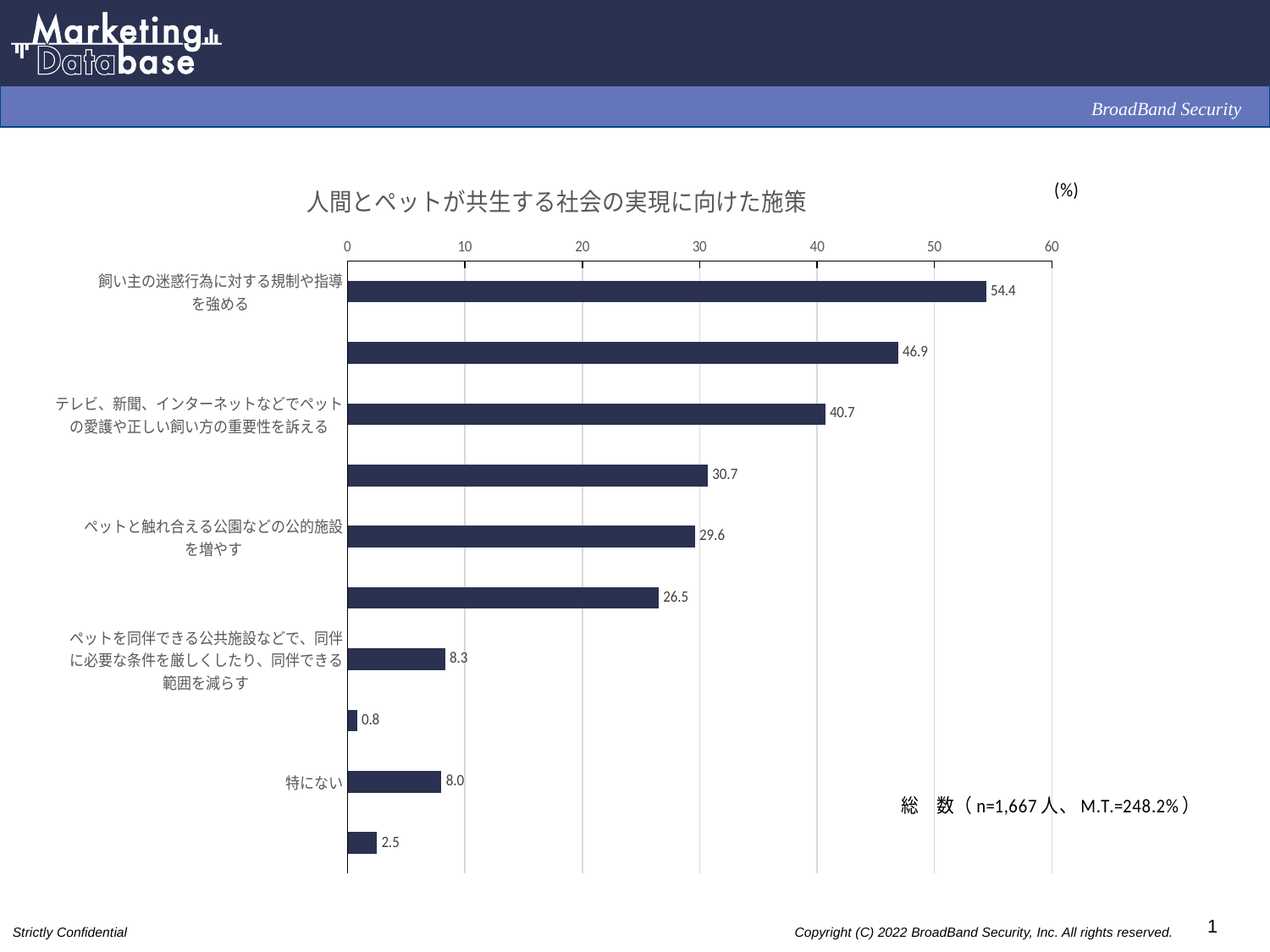

### Chart: 人間とペットが共生する社会の実現に向けた施策

| Category |  |
|---|---|
| 飼い主の迷惑行為に対する規制や指導
を強める | 54.4 |
| ペットの愛護や正しい飼い方について、
学校や社会教育の場で取り上げる | 46.9 |
| テレビ、新聞、インターネットなどでペット
の愛護や正しい飼い方の重要性を訴える | 40.7 |
| ペットの愛護や正しい飼い方について、
民間活動の支援を充実する | 30.7 |
| ペットと触れ合える公園などの公的施設
を増やす | 29.6 |
| ペットを同伴できない公共施設などで、同
伴に必要な条件を作り、同伴できる範囲
を増やす | 26.5 |
| ペットを同伴できる公共施設などで、同伴
に必要な条件を厳しくしたり、同伴できる
範囲を減らす | 8.3 |
| その他 | 0.8 |
| 特にない | 8.0 |
| わからない | 2.5 |